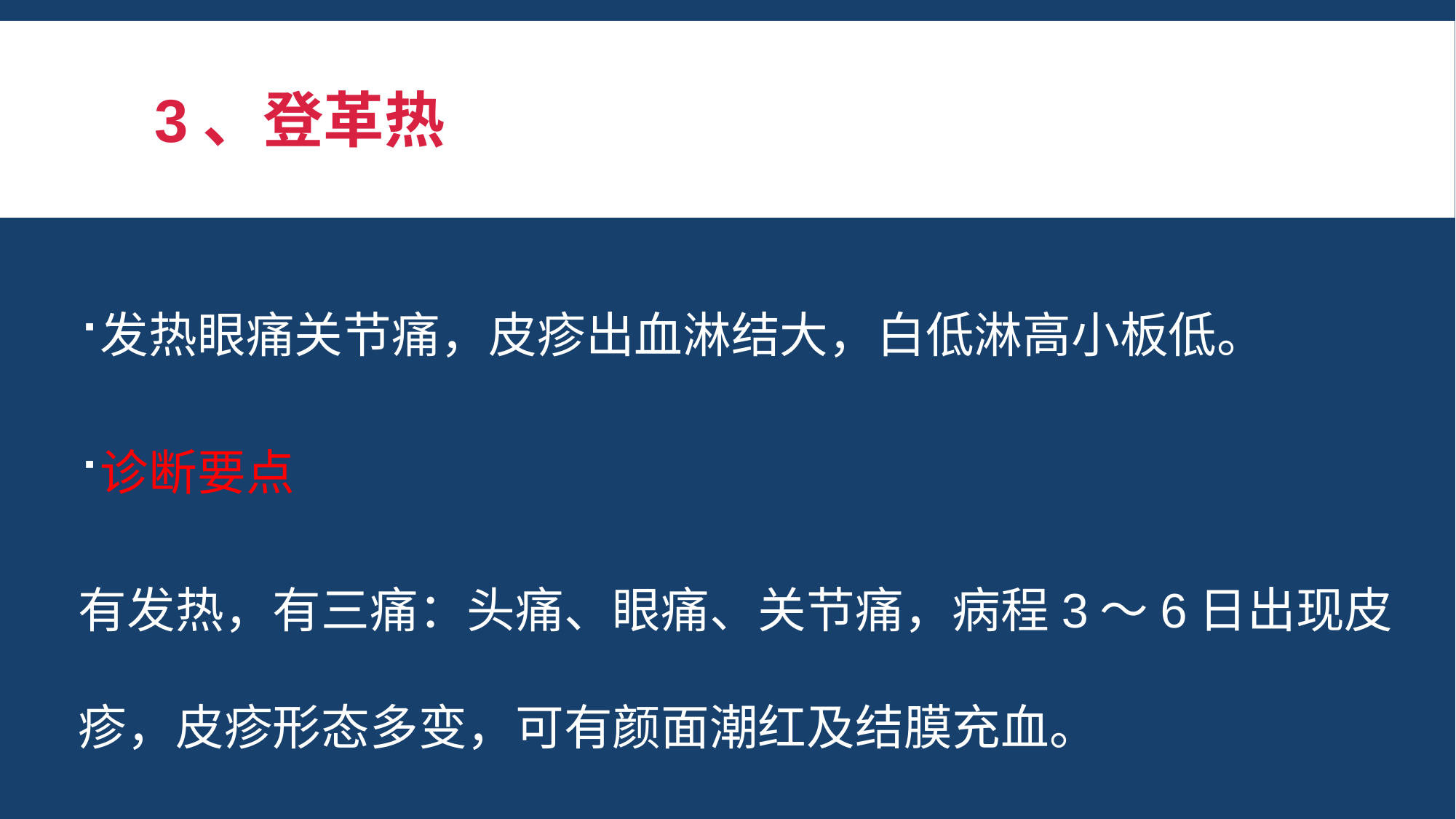

# 3、登革热
发热眼痛关节痛，皮疹出血淋结大，白低淋高小板低。
诊断要点
有发热，有三痛：头痛、眼痛、关节痛，病程3～6日出现皮疹，皮疹形态多变，可有颜面潮红及结膜充血。